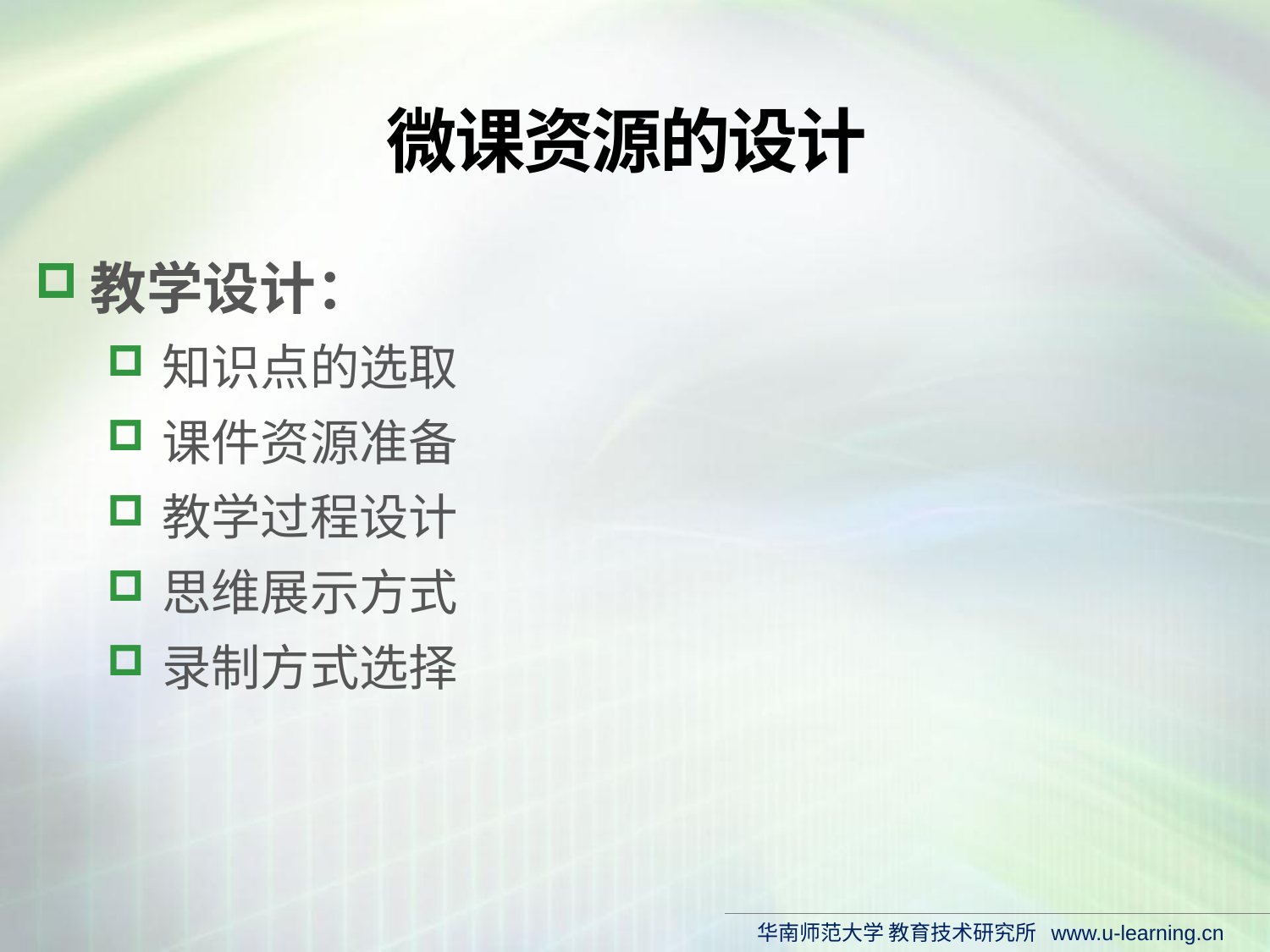

# 微课资源的设计
教学设计：
知识点的选取
课件资源准备
教学过程设计
思维展示方式
录制方式选择